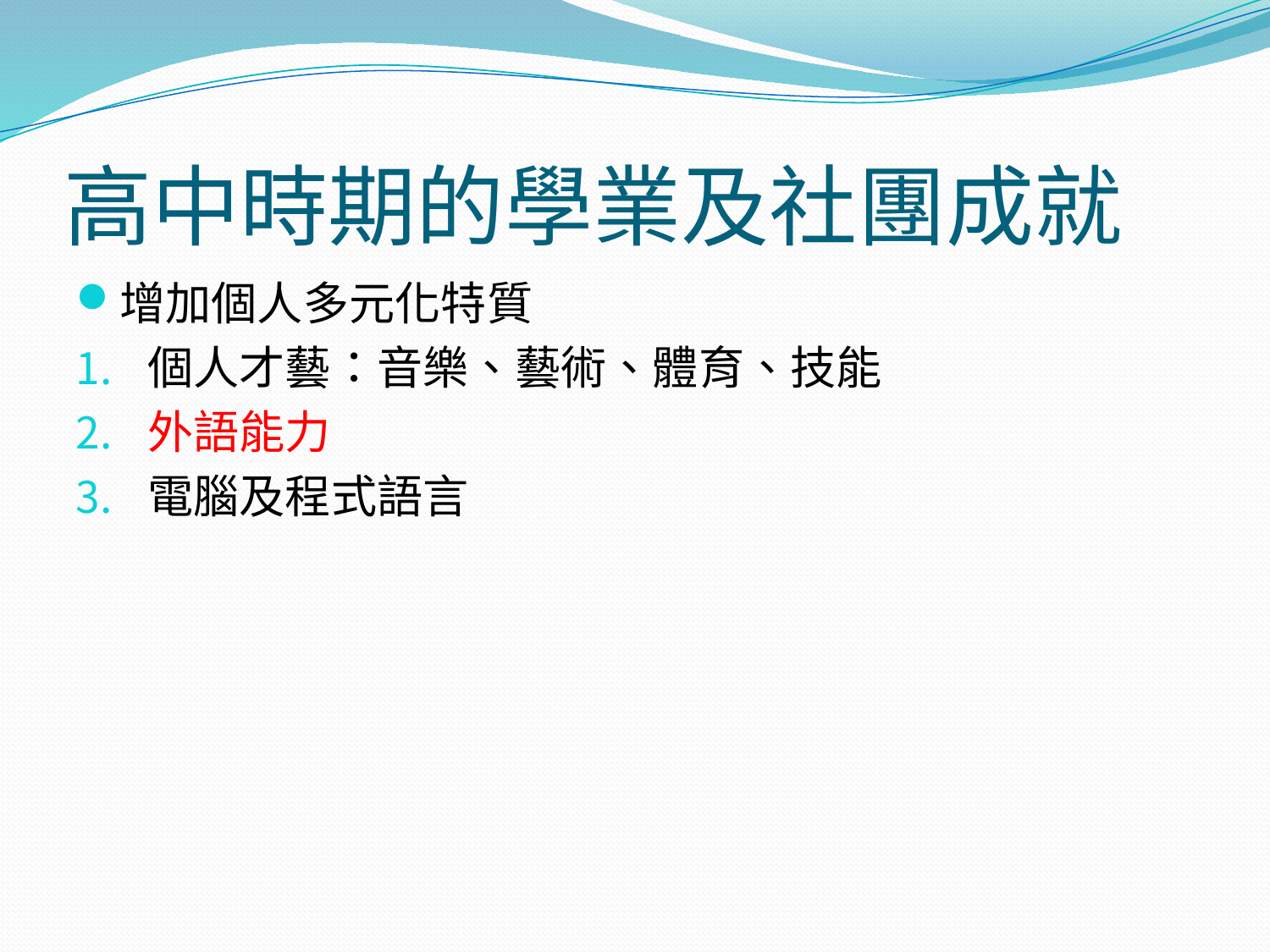

# 高中時期的學業及社團成就
增加個人多元化特質
個人才藝：音樂、藝術、體育、技能
外語能力
電腦及程式語言